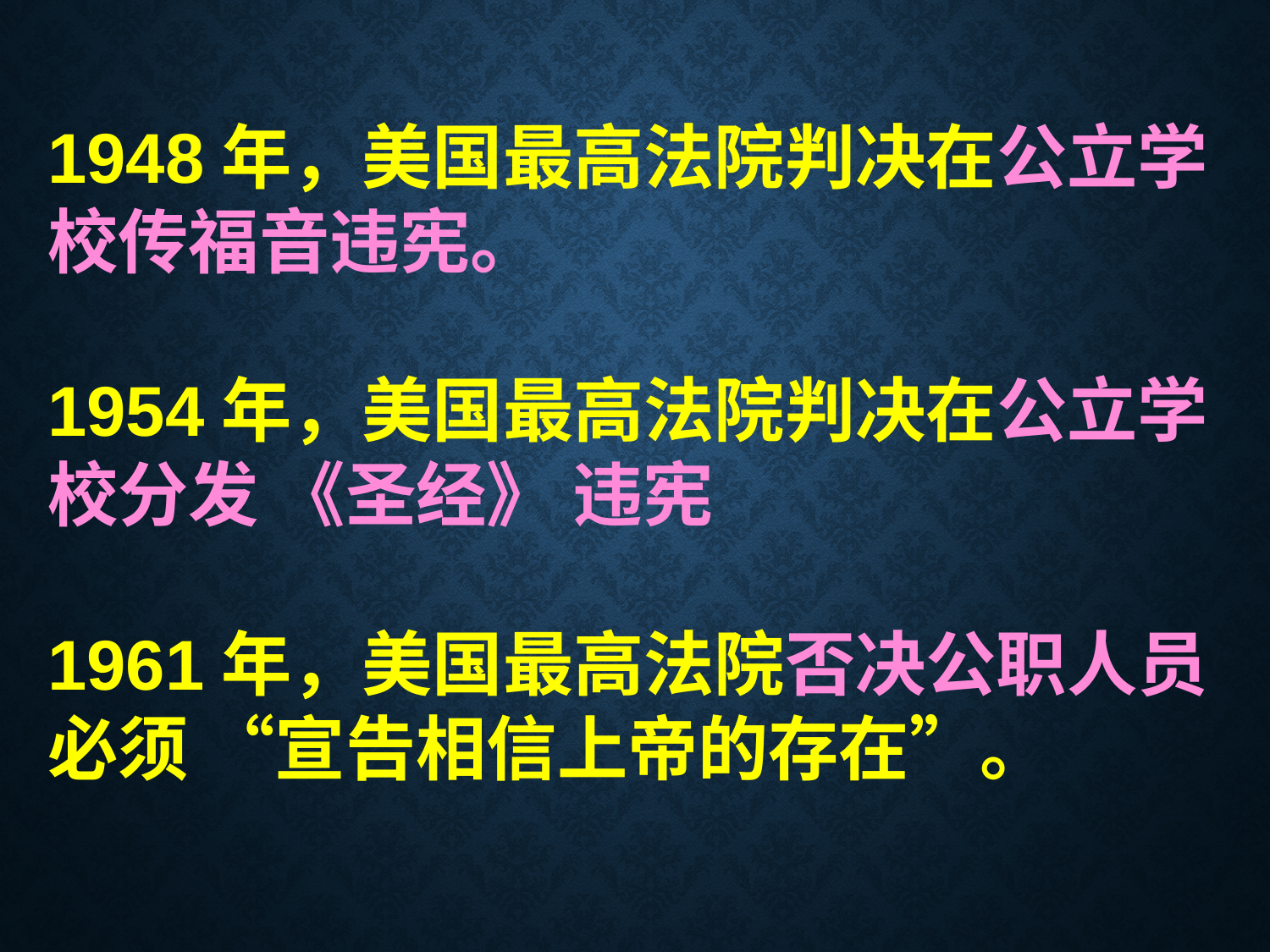

1948年，美国最高法院判决在公立学校传福音违宪。
1954年，美国最高法院判决在公立学校分发 《圣经》 违宪
1961年，美国最高法院否决公职人员必须 “宣告相信上帝的存在”。